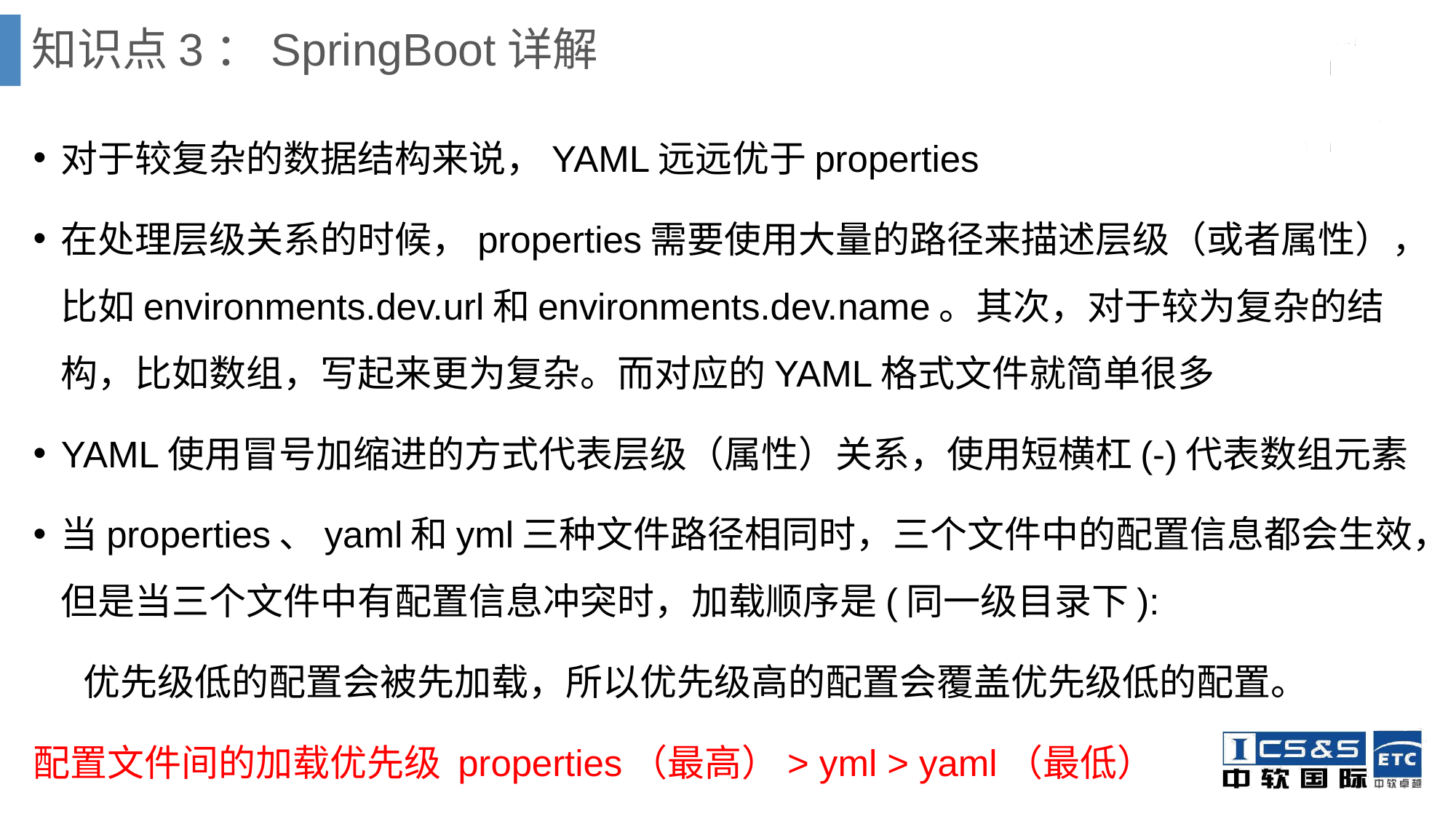

# 知识点3：SpringBoot详解
对于较复杂的数据结构来说，YAML远远优于properties
在处理层级关系的时候，properties需要使用大量的路径来描述层级（或者属性），比如environments.dev.url和environments.dev.name。其次，对于较为复杂的结构，比如数组，写起来更为复杂。而对应的YAML格式文件就简单很多
YAML使用冒号加缩进的方式代表层级（属性）关系，使用短横杠(-)代表数组元素
当properties、yaml和yml三种文件路径相同时，三个文件中的配置信息都会生效，但是当三个文件中有配置信息冲突时，加载顺序是(同一级目录下):
     优先级低的配置会被先加载，所以优先级高的配置会覆盖优先级低的配置。
配置文件间的加载优先级 properties（最高）> yml > yaml（最低）